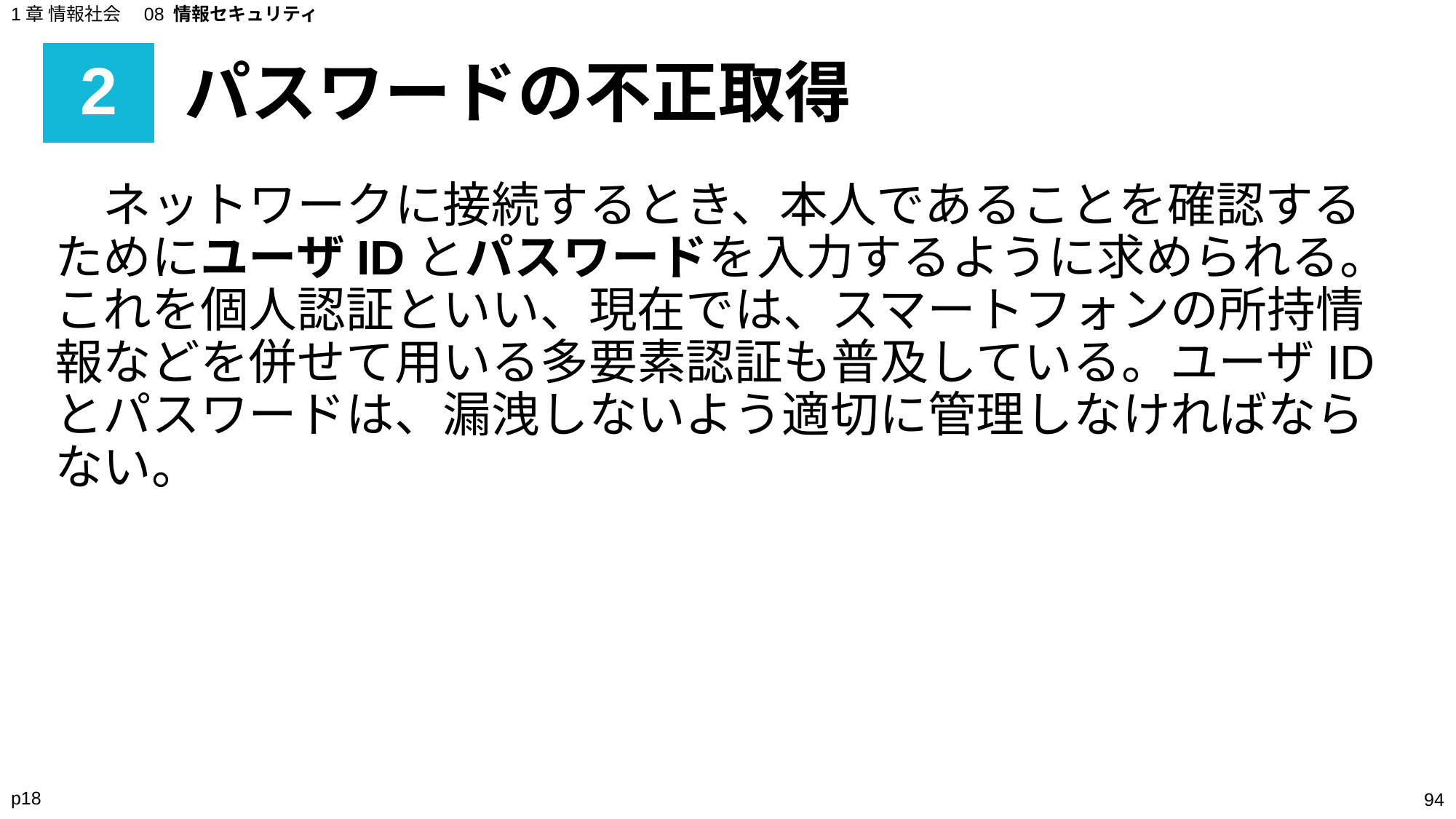

1章 情報社会　08 情報セキュリティ

# 2
パスワードの不正取得
　ネットワークに接続するとき、本人であることを確認するためにユーザIDとパスワードを入力するように求められる。これを個人認証といい、現在では、スマートフォンの所持情報などを併せて用いる多要素認証も普及している。ユーザIDとパスワードは、漏洩しないよう適切に管理しなければならない。
p18
94